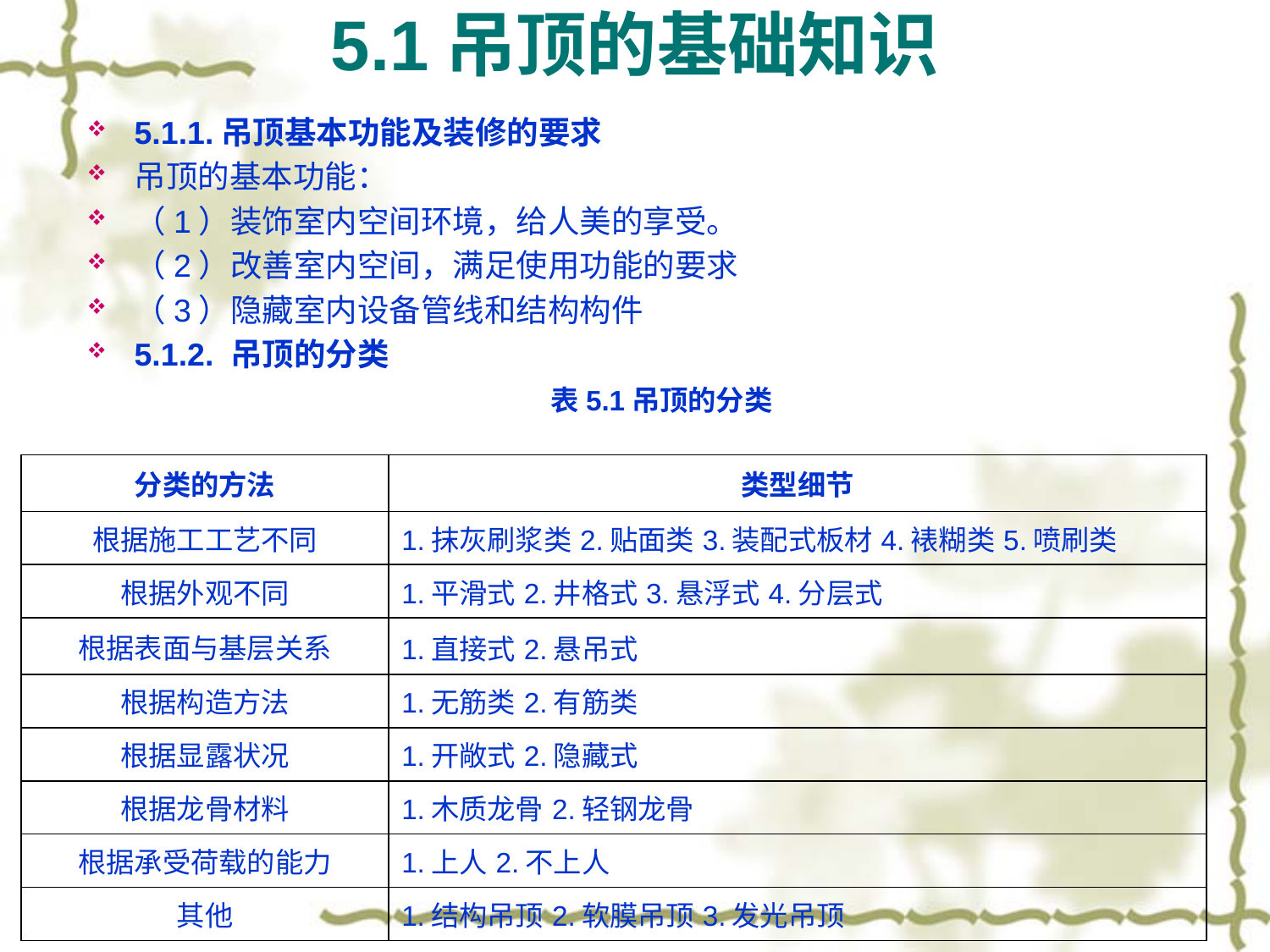

# 5.1吊顶的基础知识
5.1.1.吊顶基本功能及装修的要求
吊顶的基本功能：
（1）装饰室内空间环境，给人美的享受。
（2）改善室内空间，满足使用功能的要求
（3）隐藏室内设备管线和结构构件
5.1.2. 吊顶的分类
  表5.1吊顶的分类

| 分类的方法 | 类型细节 |
| --- | --- |
| 根据施工工艺不同 | 1.抹灰刷浆类2.贴面类3.装配式板材4.裱糊类5.喷刷类 |
| 根据外观不同 | 1.平滑式2.井格式3.悬浮式4.分层式 |
| 根据表面与基层关系 | 1.直接式2.悬吊式 |
| 根据构造方法 | 1.无筋类2.有筋类 |
| 根据显露状况 | 1.开敞式2.隐藏式 |
| 根据龙骨材料 | 1.木质龙骨2.轻钢龙骨 |
| 根据承受荷载的能力 | 1.上人2.不上人 |
| 其他 | 1.结构吊顶2.软膜吊顶3.发光吊顶 |